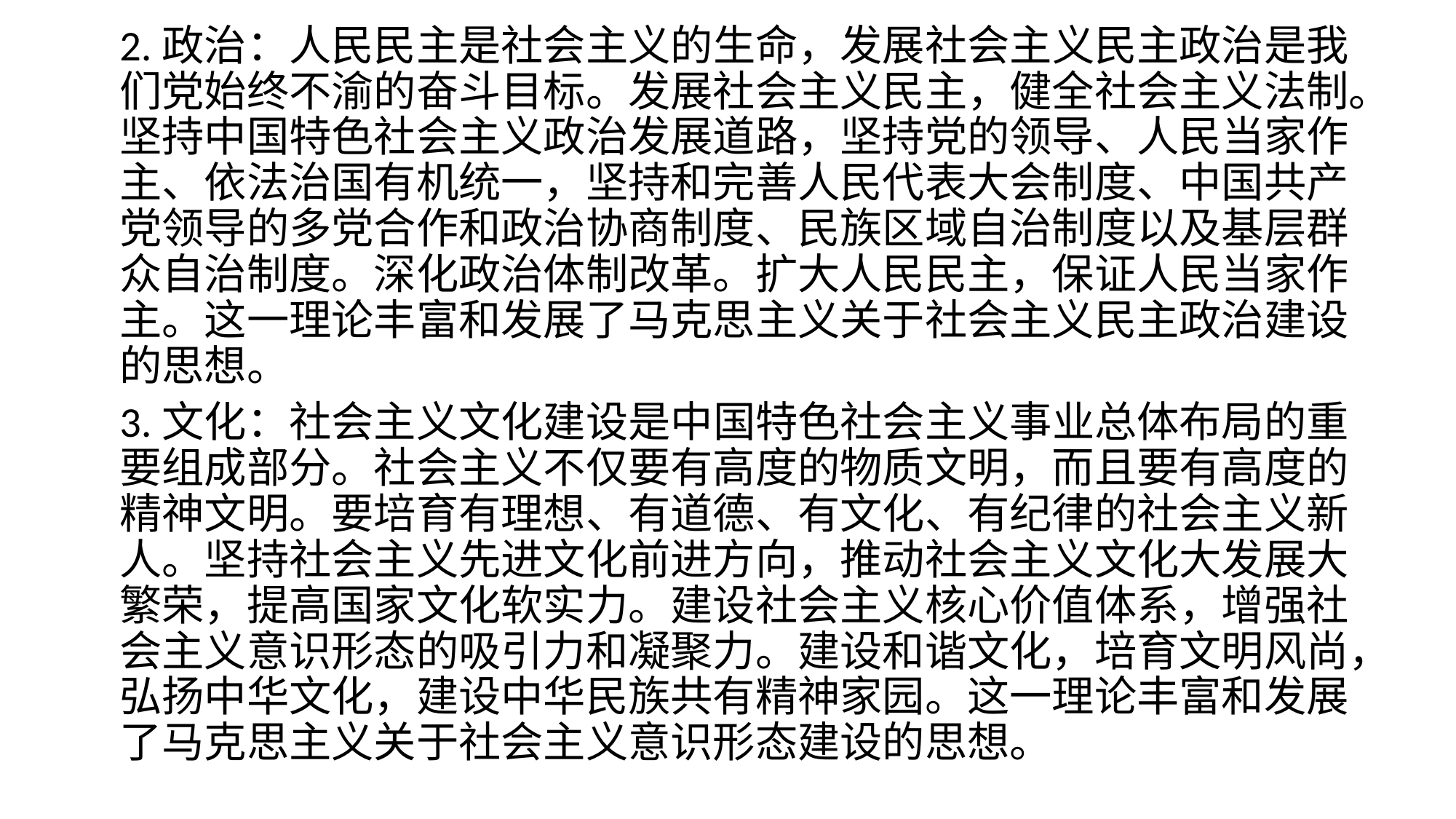

# 2.政治：人民民主是社会主义的生命，发展社会主义民主政治是我们党始终不渝的奋斗目标。发展社会主义民主，健全社会主义法制。坚持中国特色社会主义政治发展道路，坚持党的领导、人民当家作主、依法治国有机统一，坚持和完善人民代表大会制度、中国共产党领导的多党合作和政治协商制度、民族区域自治制度以及基层群众自治制度。深化政治体制改革。扩大人民民主，保证人民当家作主。这一理论丰富和发展了马克思主义关于社会主义民主政治建设的思想。
3.文化：社会主义文化建设是中国特色社会主义事业总体布局的重要组成部分。社会主义不仅要有高度的物质文明，而且要有高度的精神文明。要培育有理想、有道德、有文化、有纪律的社会主义新人。坚持社会主义先进文化前进方向，推动社会主义文化大发展大繁荣，提高国家文化软实力。建设社会主义核心价值体系，增强社会主义意识形态的吸引力和凝聚力。建设和谐文化，培育文明风尚，弘扬中华文化，建设中华民族共有精神家园。这一理论丰富和发展了马克思主义关于社会主义意识形态建设的思想。